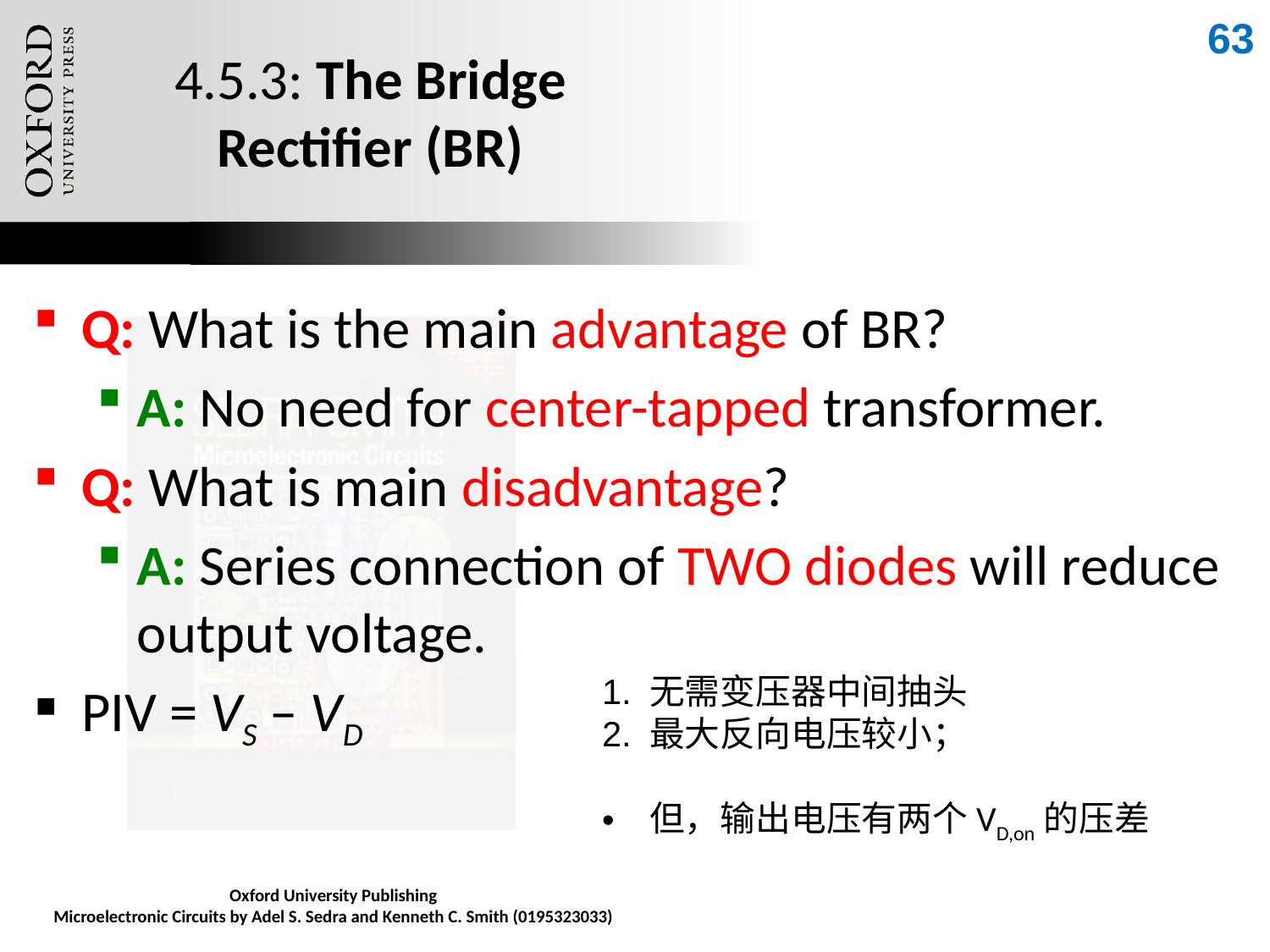

63
# 4.5.3: The Bridge Rectifier (BR)
Q: What is the main advantage of BR?
A: No need for center-tapped transformer.
Q: What is main disadvantage?
A: Series connection of TWO diodes will reduce output voltage.
PIV = VS – VD
无需变压器中间抽头
最大反向电压较小；

但，输出电压有两个VD,on的压差

Oxford University Publishing
Microelectronic Circuits by Adel S. Sedra and Kenneth C. Smith (0195323033)